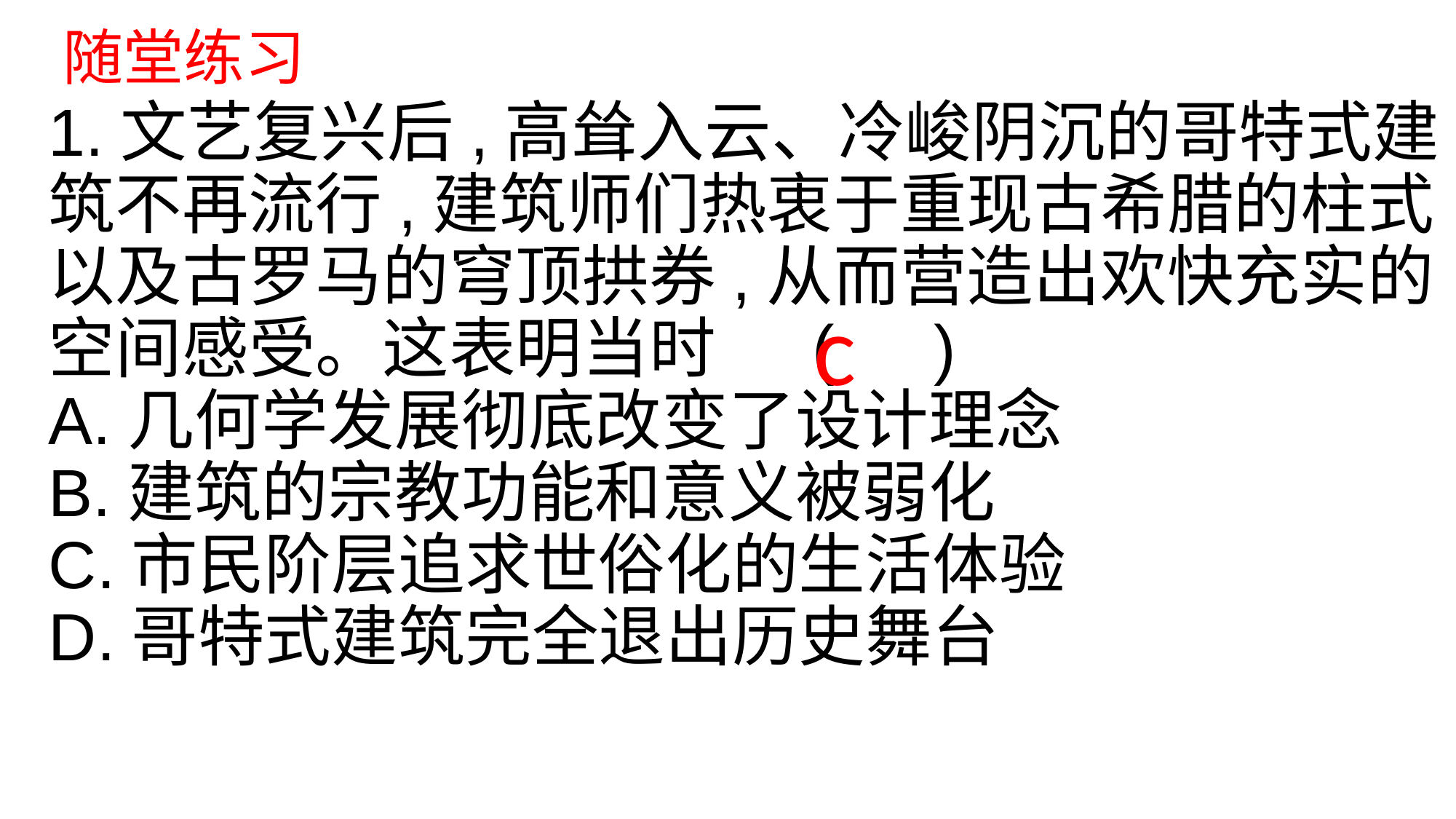

随堂练习
# 1.文艺复兴后,高耸入云、冷峻阴沉的哥特式建筑不再流行,建筑师们热衷于重现古希腊的柱式以及古罗马的穹顶拱券,从而营造出欢快充实的空间感受。这表明当时	(　) A.几何学发展彻底改变了设计理念 B.建筑的宗教功能和意义被弱化 C.市民阶层追求世俗化的生活体验 D.哥特式建筑完全退出历史舞台
c